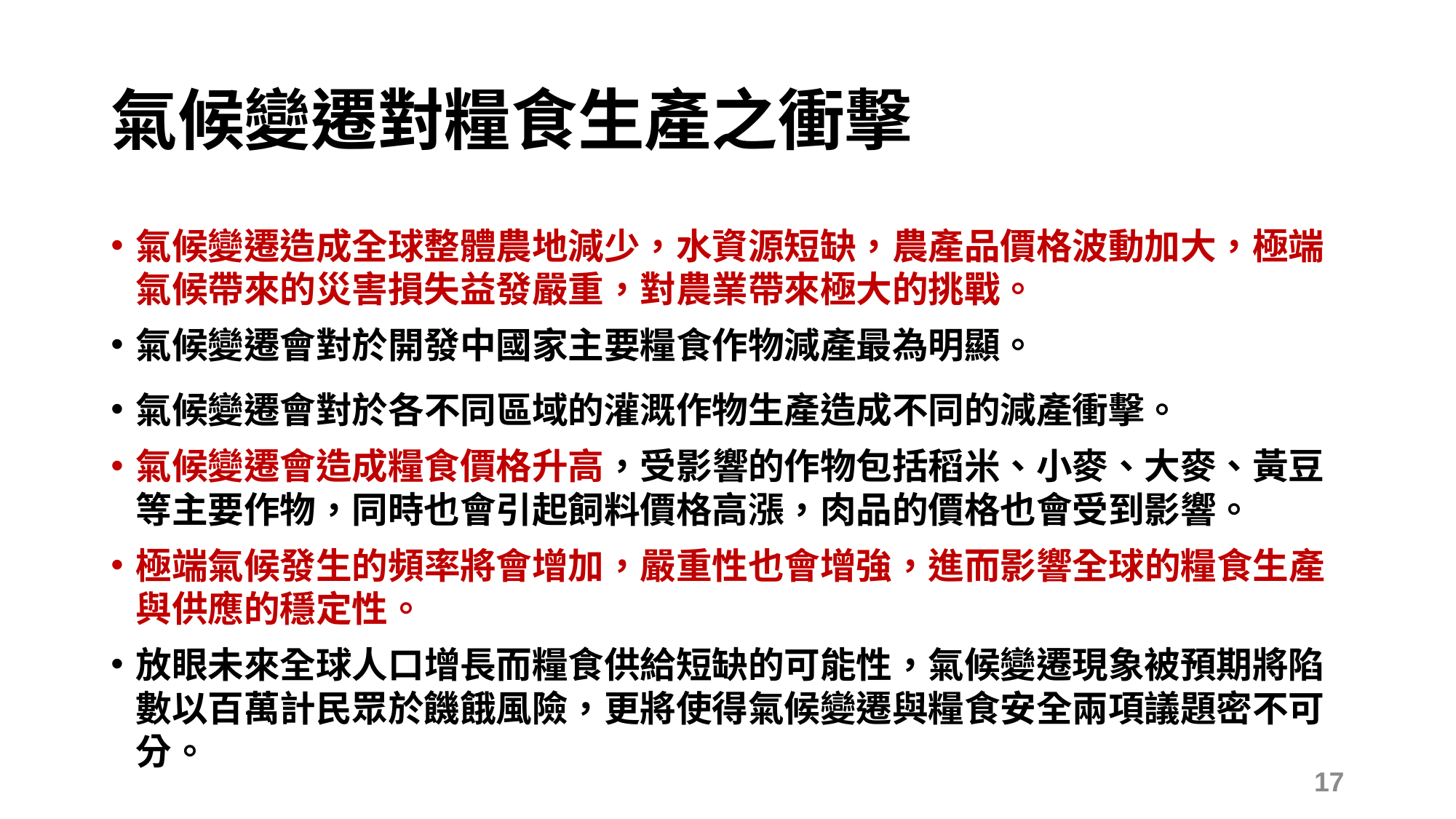

# 氣候變遷對糧食生產之衝擊
氣候變遷造成全球整體農地減少，水資源短缺，農產品價格波動加大，極端氣候帶來的災害損失益發嚴重，對農業帶來極大的挑戰。
氣候變遷會對於開發中國家主要糧食作物減產最為明顯。
氣候變遷會對於各不同區域的灌溉作物生產造成不同的減產衝擊。
氣候變遷會造成糧食價格升高，受影響的作物包括稻米、小麥、大麥、黃豆等主要作物，同時也會引起飼料價格高漲，肉品的價格也會受到影響。
極端氣候發生的頻率將會增加，嚴重性也會增強，進而影響全球的糧食生產與供應的穩定性。
放眼未來全球人口增長而糧食供給短缺的可能性，氣候變遷現象被預期將陷數以百萬計民眾於饑餓風險，更將使得氣候變遷與糧食安全兩項議題密不可分。
17